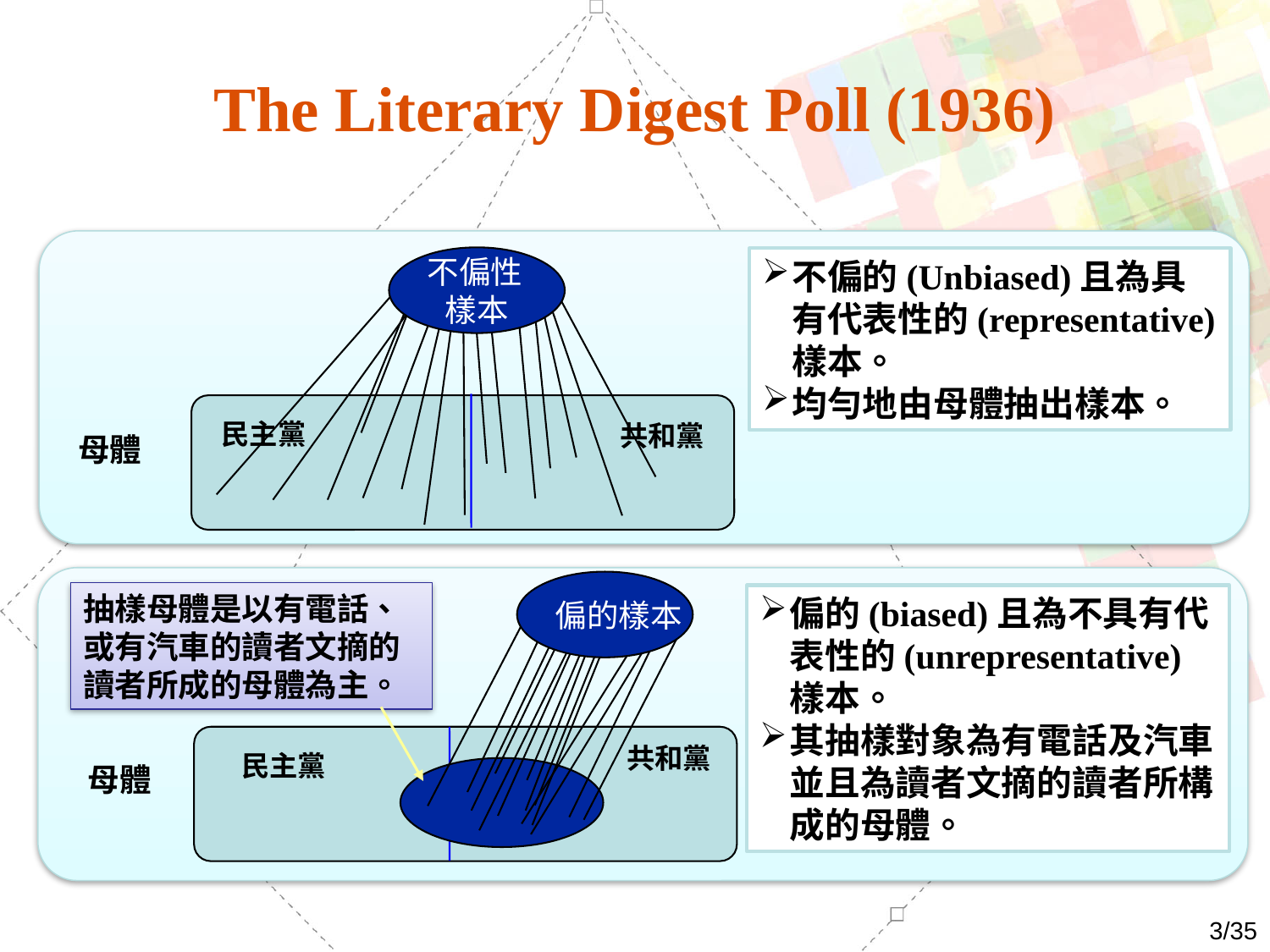

# The Literary Digest Poll (1936)

不偏性
樣本
不偏的(Unbiased)且為具有代表性的(representative) 樣本。
均勻地由母體抽出樣本。

民主黨
共和黨
母體

偏的樣本

抽樣母體是以有電話、或有汽車的讀者文摘的讀者所成的母體為主。
偏的(biased)且為不具有代表性的(unrepresentative) 樣本。
其抽樣對象為有電話及汽車並且為讀者文摘的讀者所構成的母體。

共和黨
民主黨
母體

3/35